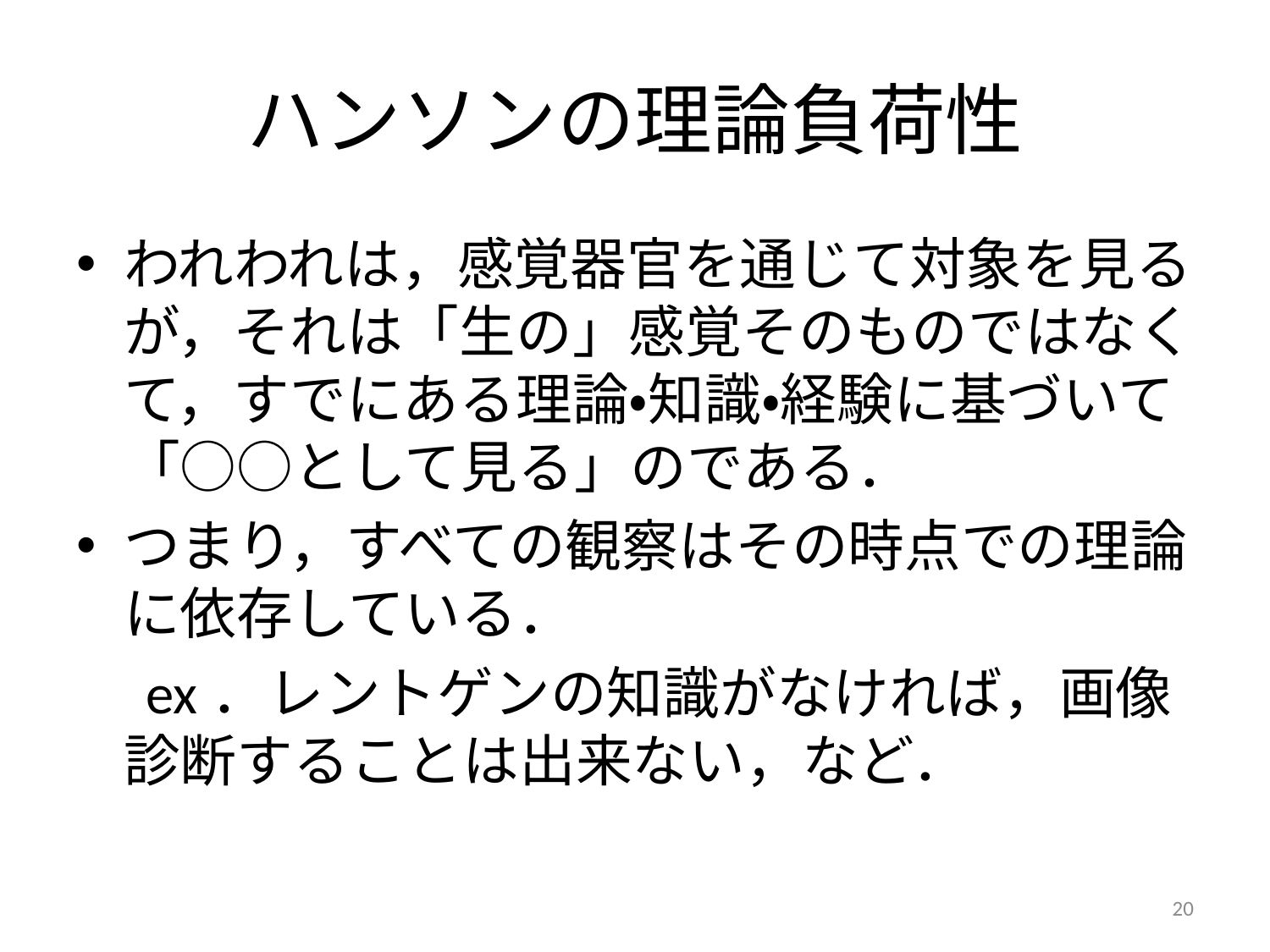

# ハンソンの理論負荷性
われわれは，感覚器官を通じて対象を見るが，それは「生の」感覚そのものではなくて，すでにある理論・知識・経験に基づいて「○○として見る」のである．
つまり，すべての観察はその時点での理論に依存している．
　ex．レントゲンの知識がなければ，画像診断することは出来ない，など．
20